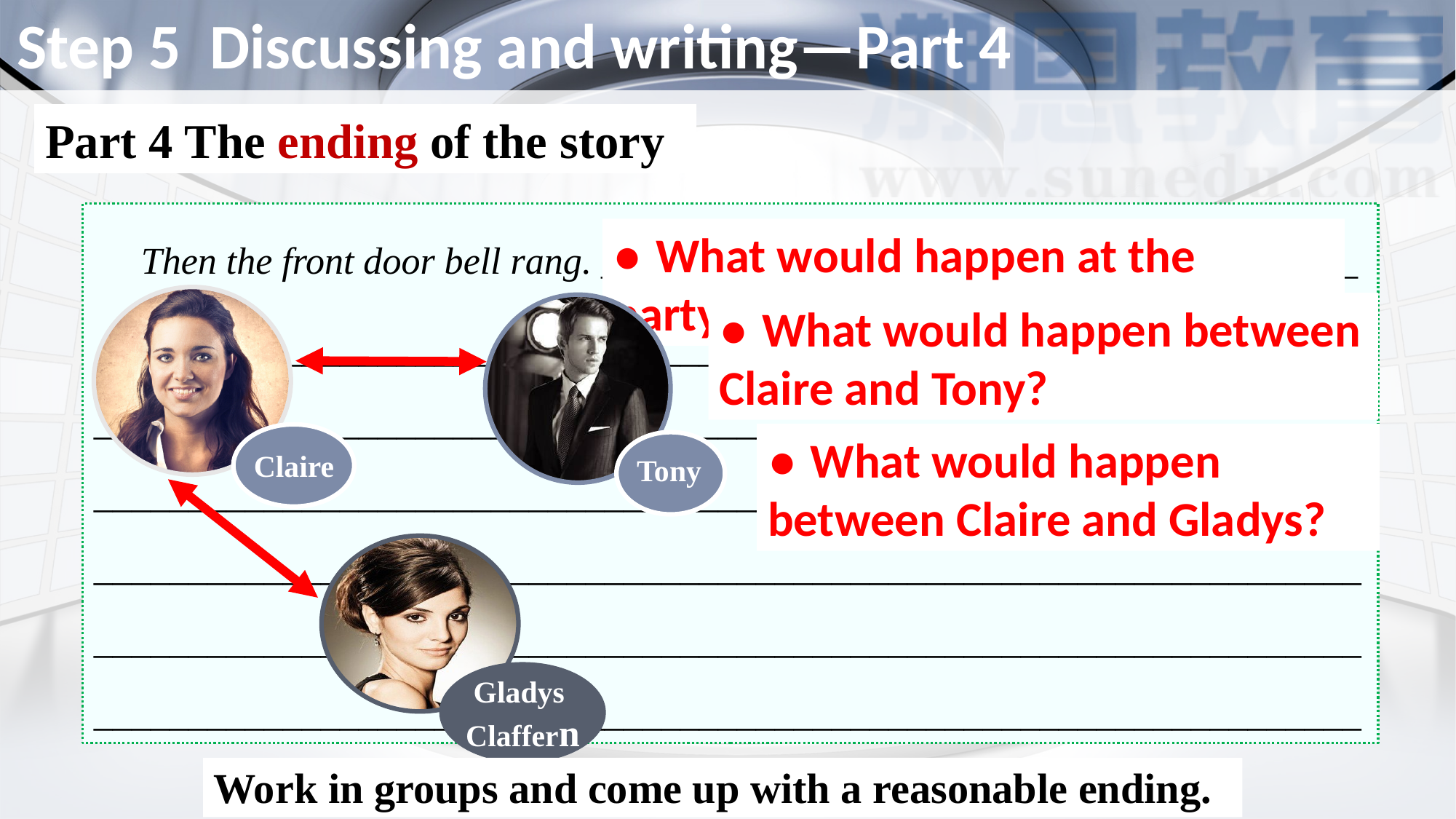

Step 5  Discussing and writing—Part 4
Part 4 The ending of the story
     Then the front door bell rang. ________________________________________
__________________________________________________________________________________________________________________________________________________________________________________________________________________________________________________________________________________________________________________________________________________________________________________________________________________
● What would happen at the party?

Claire
● What would happen between Claire and Tony?

Tony

● What would happen between Claire and Gladys?
添加题
添加标题

Gladys
Claffern
Work in groups and come up with a reasonable ending.